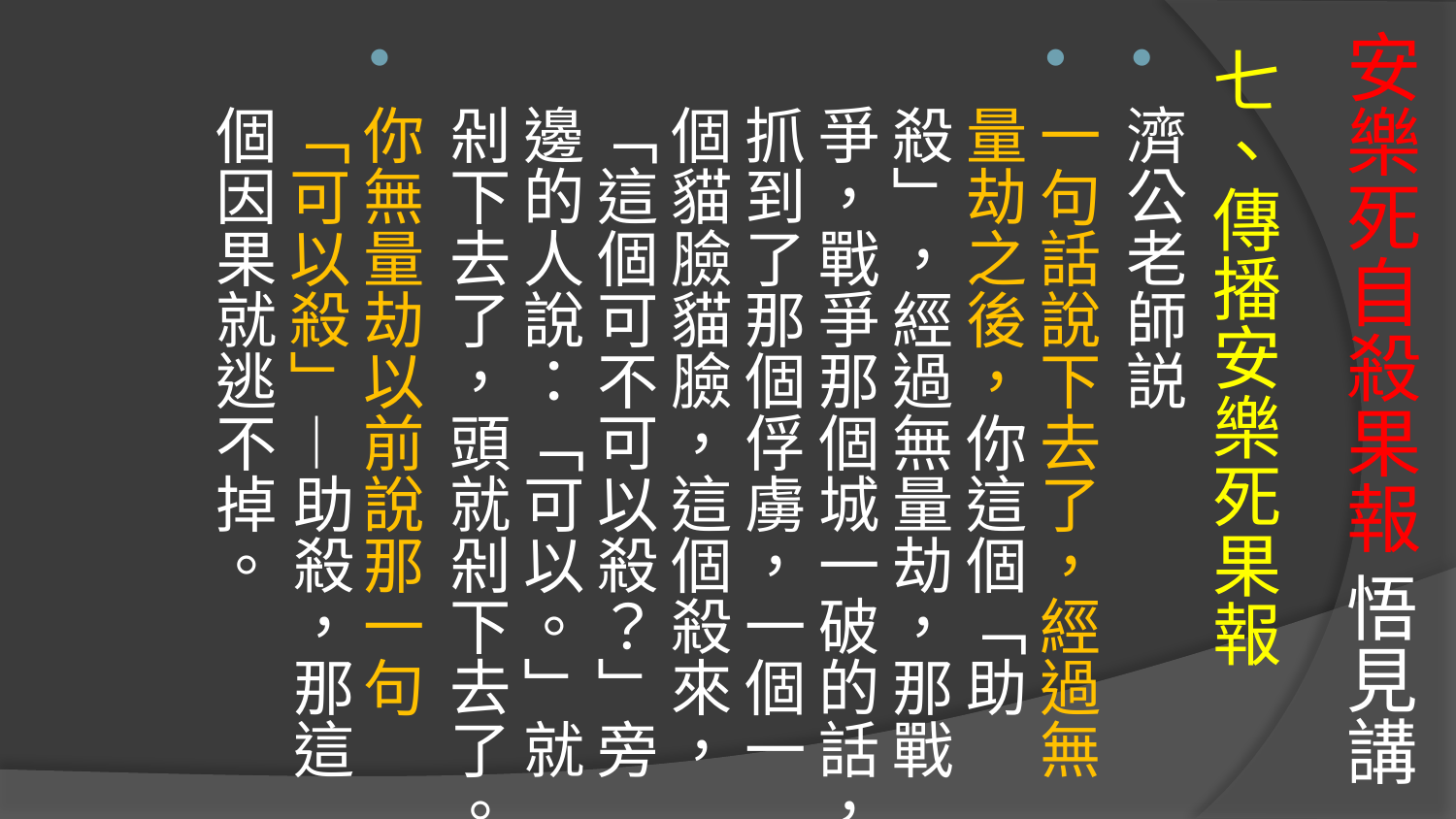

# 安樂死自殺果報 悟見講
七、傳播安樂死果報
濟公老師説
一句話說下去了，經過無量劫之後，你這個「助殺」，經過無量劫，那戰爭，戰爭那個城一破的話，抓到了那個俘虜，一個一個貓臉貓臉，這個殺來，「這個可不可以殺？」旁邊的人說：「可以。」就剁下去了，頭就剁下去了。
你無量劫以前說那一句「可以殺」—助殺，那這個因果就逃不掉。